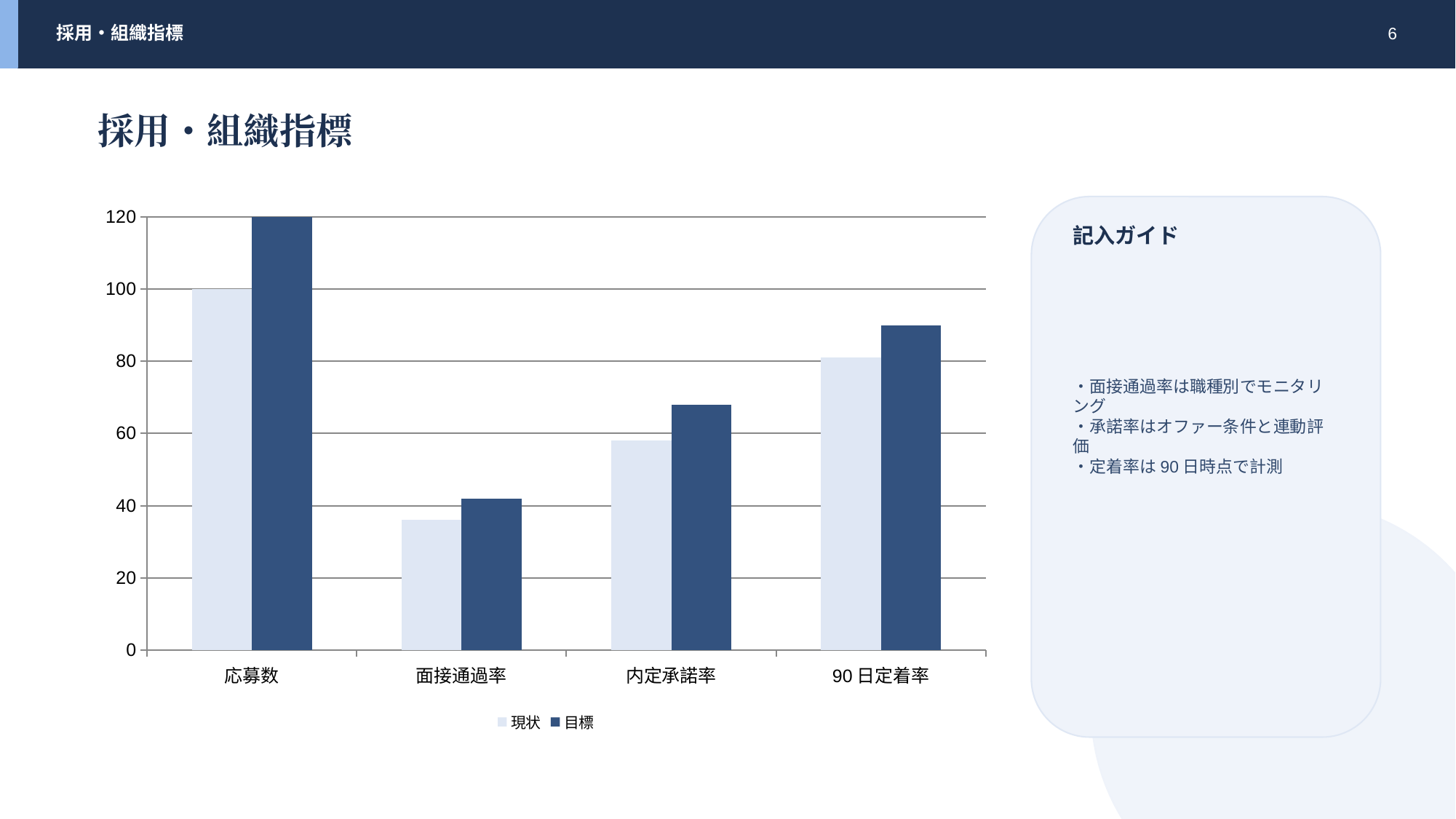

採用・組織指標
6
採用・組織指標

### Chart

| Category | 現状 | 目標 |
|---|---|---|
| 応募数 | 100.0 | 132.0 |
| 面接通過率 | 36.0 | 42.0 |
| 内定承諾率 | 58.0 | 68.0 |
| 90日定着率 | 81.0 | 90.0 |
記入ガイド
・面接通過率は職種別でモニタリング
・承諾率はオファー条件と連動評価
・定着率は90日時点で計測